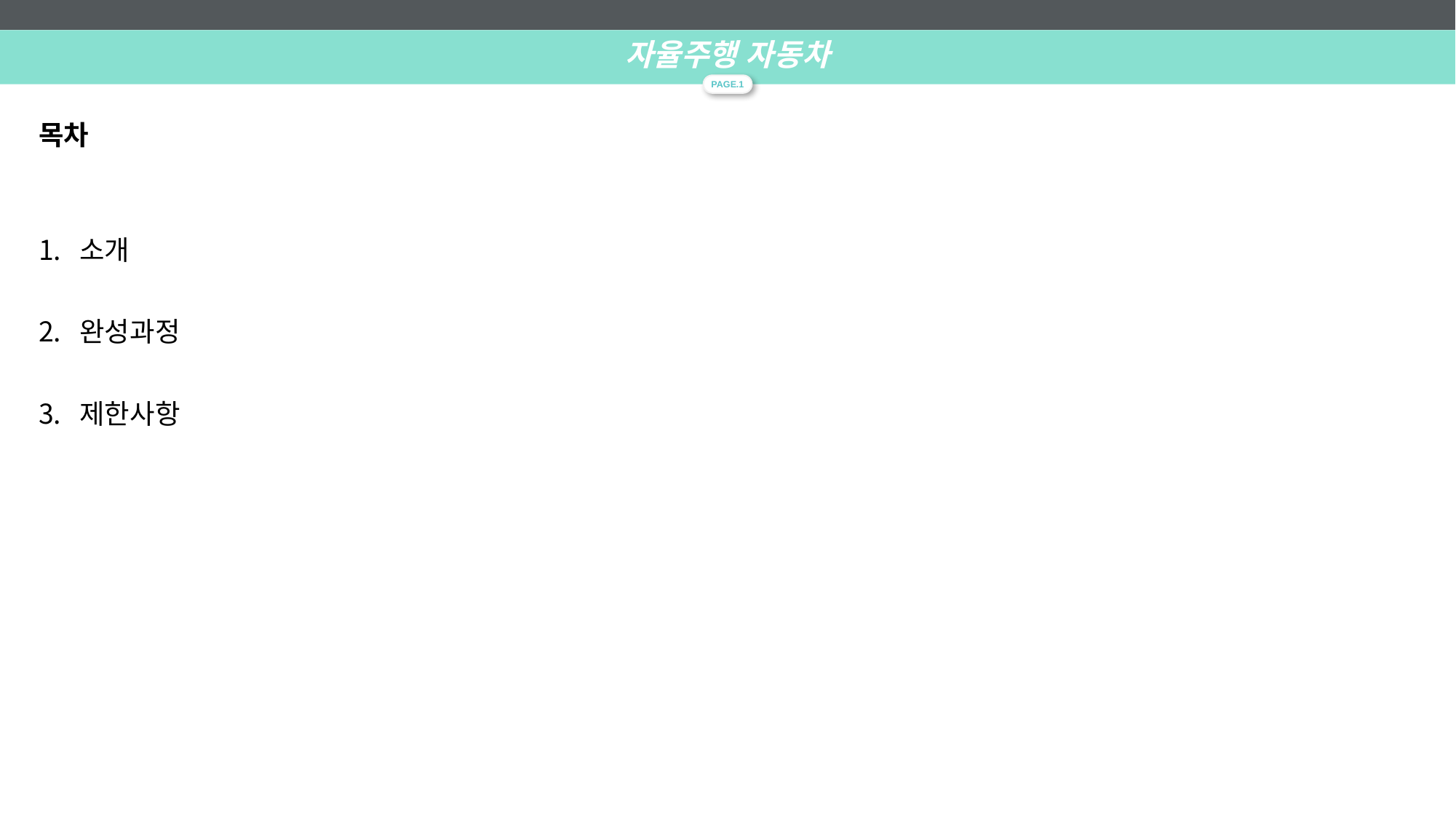

자율주행 자동차
PAGE.1
목차

소개
완성과정
제한사항